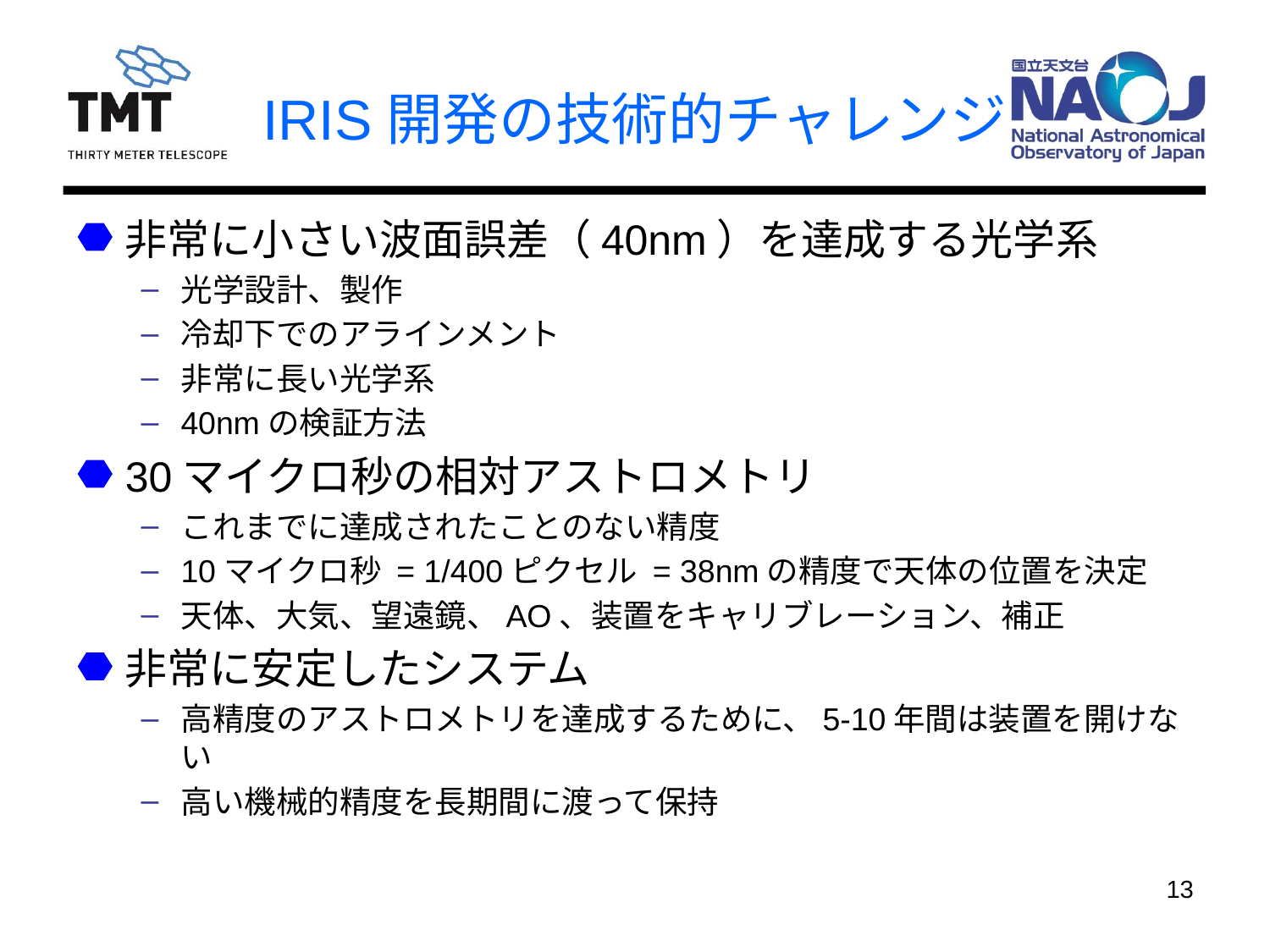

# IRIS開発の技術的チャレンジ
非常に小さい波面誤差（40nm）を達成する光学系
光学設計、製作
冷却下でのアラインメント
非常に長い光学系
40nmの検証方法
30マイクロ秒の相対アストロメトリ
これまでに達成されたことのない精度
10マイクロ秒 = 1/400ピクセル = 38nmの精度で天体の位置を決定
天体、大気、望遠鏡、AO、装置をキャリブレーション、補正
非常に安定したシステム
高精度のアストロメトリを達成するために、5-10年間は装置を開けない
高い機械的精度を長期間に渡って保持
13